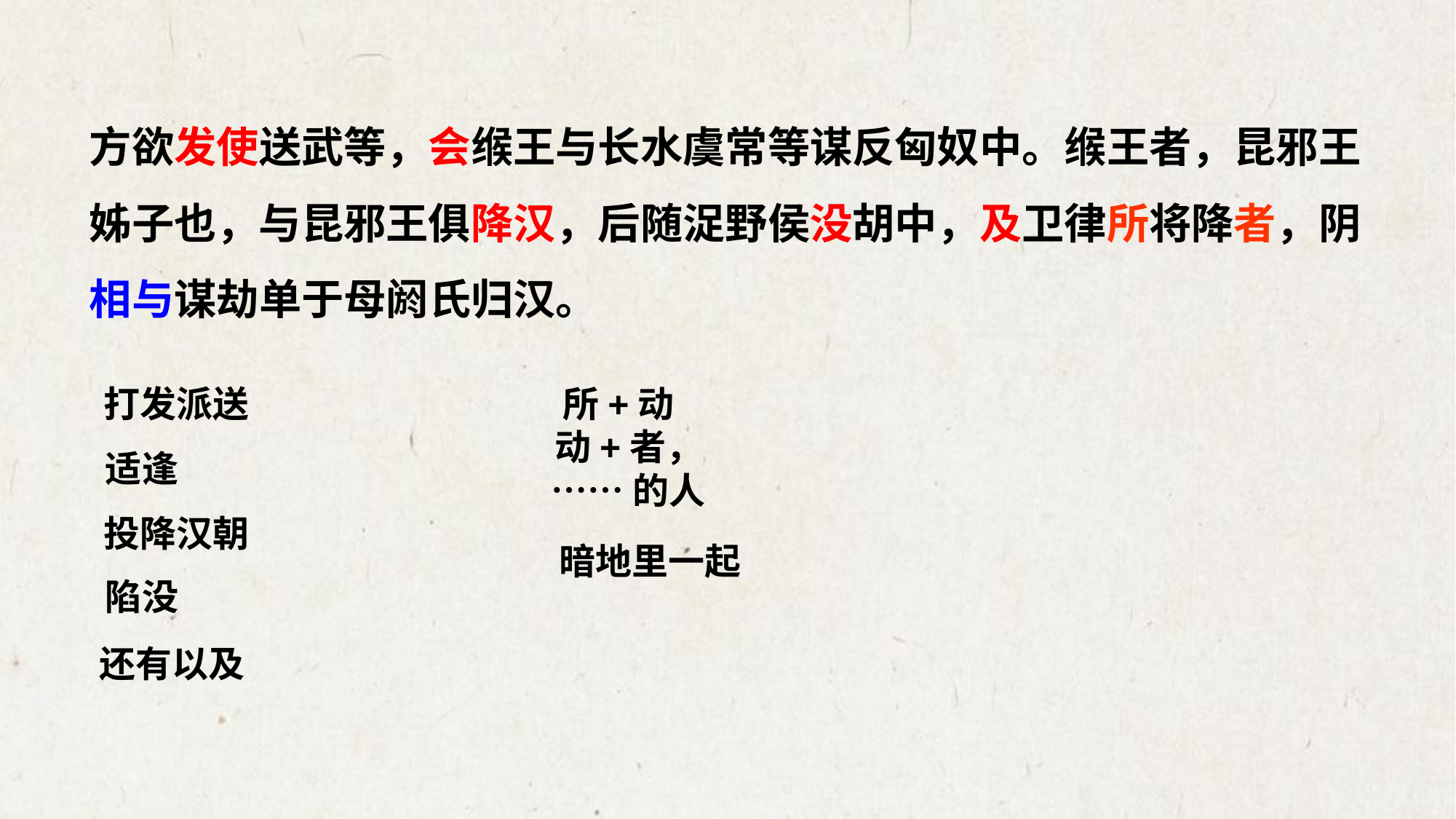

方欲发使送武等，会缑王与长水虞常等谋反匈奴中。缑王者，昆邪王姊子也，与昆邪王俱降汉，后随浞野侯没胡中，及卫律所将降者，阴相与谋劫单于母阏氏归汉。
打发派送
所+动
动+者，
……的人
适逢
投降汉朝
暗地里一起
陷没
还有以及